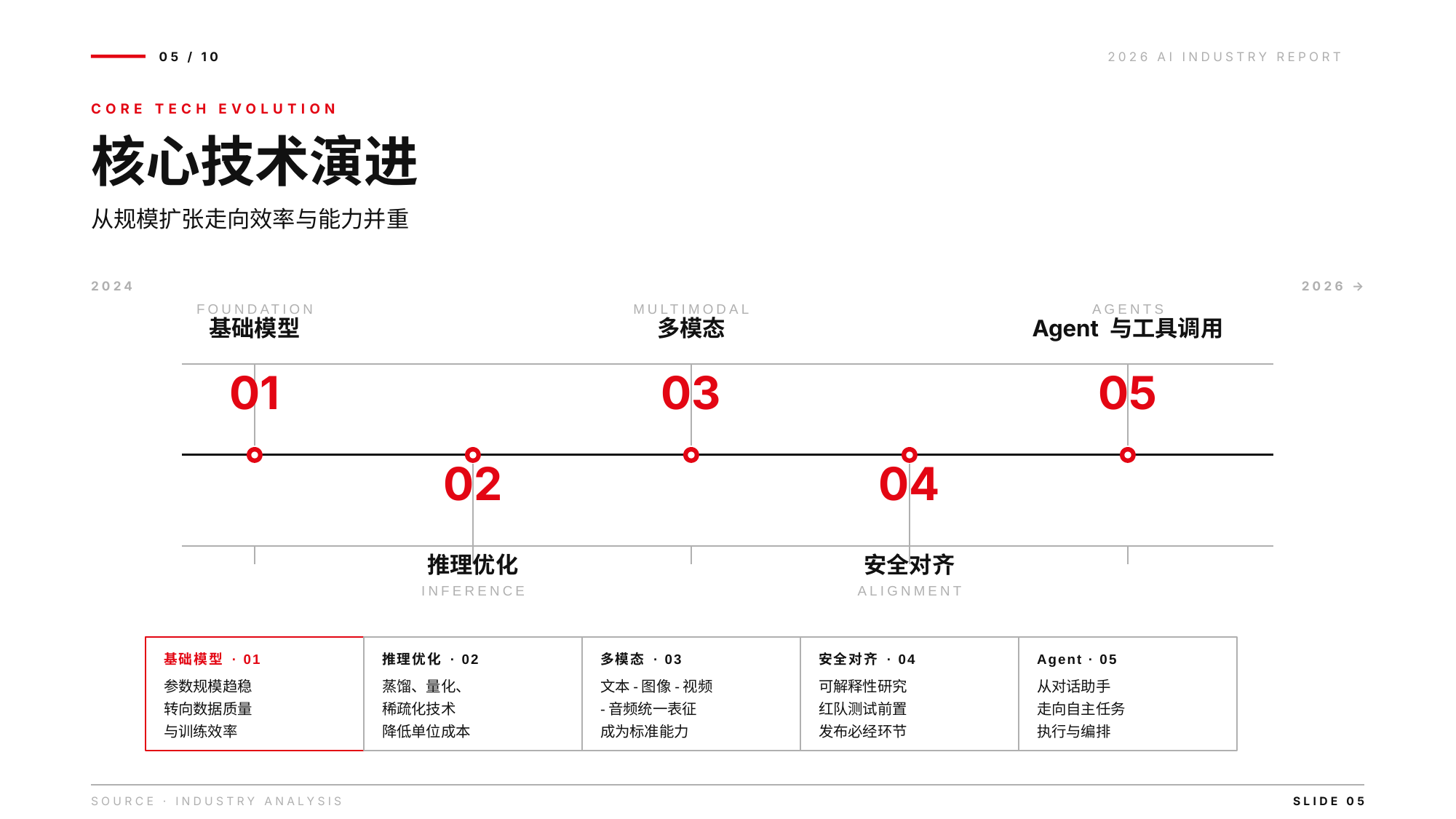

05 / 10
2026 AI INDUSTRY REPORT

CORE TECH EVOLUTION
核心技术演进
从规模扩张走向效率与能力并重
2024
2026 →
FOUNDATION
MULTIMODAL
AGENTS
基础模型
多模态
Agent 与工具调用

01
03
05

02
04

推理优化
安全对齐
INFERENCE
ALIGNMENT

基础模型 · 01
推理优化 · 02
多模态 · 03
安全对齐 · 04
Agent · 05
参数规模趋稳
蒸馏、量化、
文本-图像-视频
可解释性研究
从对话助手
转向数据质量
稀疏化技术
-音频统一表征
红队测试前置
走向自主任务
与训练效率
降低单位成本
成为标准能力
发布必经环节
执行与编排

SOURCE · INDUSTRY ANALYSIS
SLIDE 05